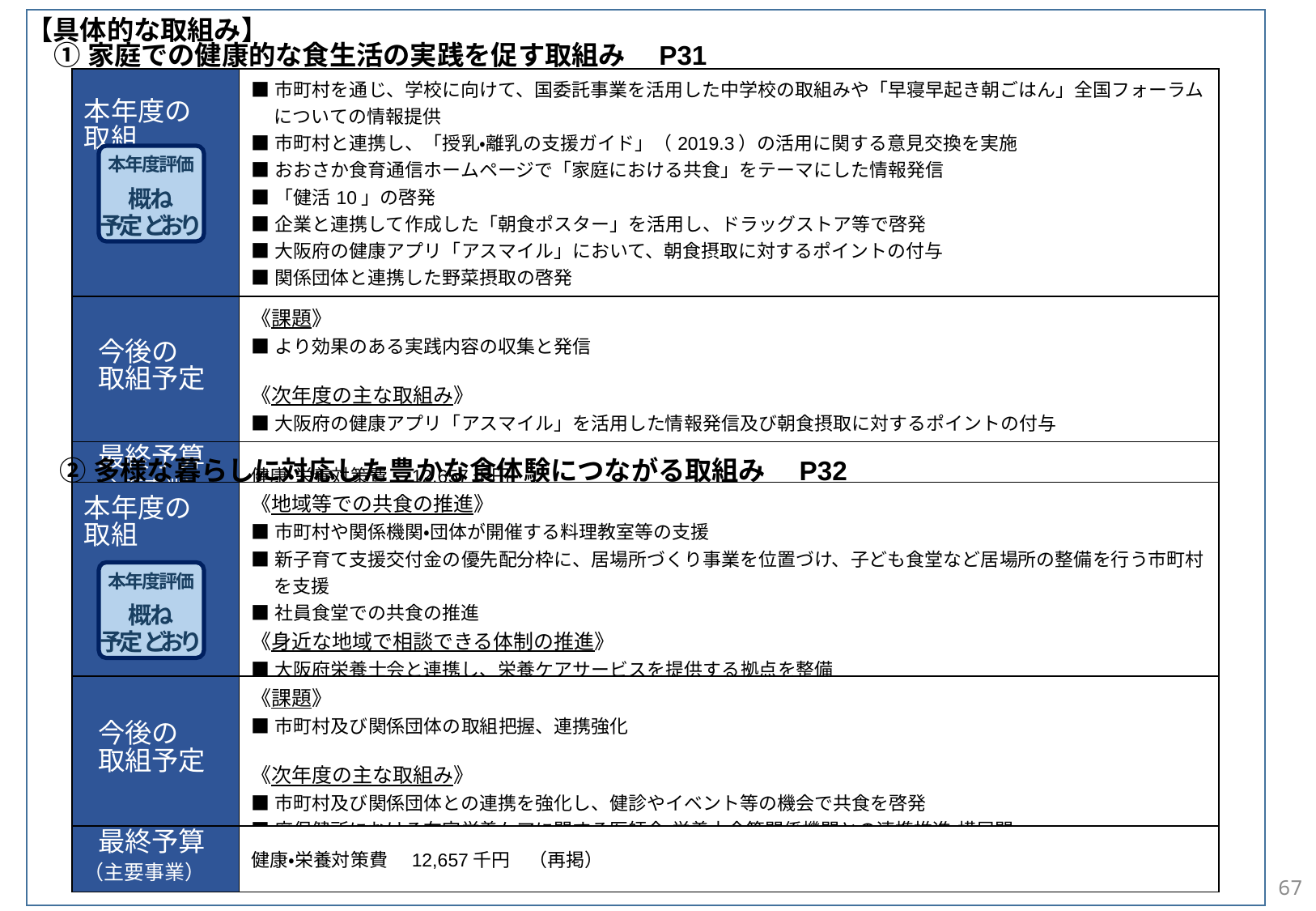

【具体的な取組み】

①家庭での健康的な食生活の実践を促す取組み　P31
| 本年度の 取組 | ■市町村を通じ、学校に向けて、国委託事業を活用した中学校の取組みや「早寝早起き朝ごはん」全国フォーラムについての情報提供 ■市町村と連携し、「授乳・離乳の支援ガイド」（2019.3）の活用に関する意見交換を実施 ■おおさか食育通信ホームページで「家庭における共食」をテーマにした情報発信 ■「健活10」の啓発 ■企業と連携して作成した「朝食ポスター」を活用し、ドラッグストア等で啓発 ■大阪府の健康アプリ「アスマイル」において、朝食摂取に対するポイントの付与 ■関係団体と連携した野菜摂取の啓発 |
| --- | --- |
| 今後の 取組予定 | 《課題》 ■より効果のある実践内容の収集と発信 《次年度の主な取組み》 ■大阪府の健康アプリ「アスマイル」を活用した情報発信及び朝食摂取に対するポイントの付与 |
| 最終予算 （主要事業） | 健康・栄養対策費　12,657千円 |
本年度評価

概ね
予定どおり
②多様な暮らしに対応した豊かな食体験につながる取組み　P32
| 本年度の 取組 | 《地域等での共食の推進》 ■市町村や関係機関・団体が開催する料理教室等の支援 ■新子育て支援交付金の優先配分枠に、居場所づくり事業を位置づけ、子ども食堂など居場所の整備を行う市町村を支援 ■社員食堂での共食の推進 《身近な地域で相談できる体制の推進》 ■大阪府栄養士会と連携し、栄養ケアサービスを提供する拠点を整備 　大阪府栄養士会登録栄養ケアチーム12団体 |
| --- | --- |
| 今後の 取組予定 | 《課題》 ■市町村及び関係団体の取組把握、連携強化 《次年度の主な取組み》 ■市町村及び関係団体との連携を強化し、健診やイベント等の機会で共食を啓発 ■府保健所における在宅栄養ケアに関する医師会・栄養士会等関係機関との連携推進・横展開 |
| 最終予算 （主要事業） | 健康・栄養対策費　12,657千円　（再掲） |
本年度評価

概ね
予定どおり
67